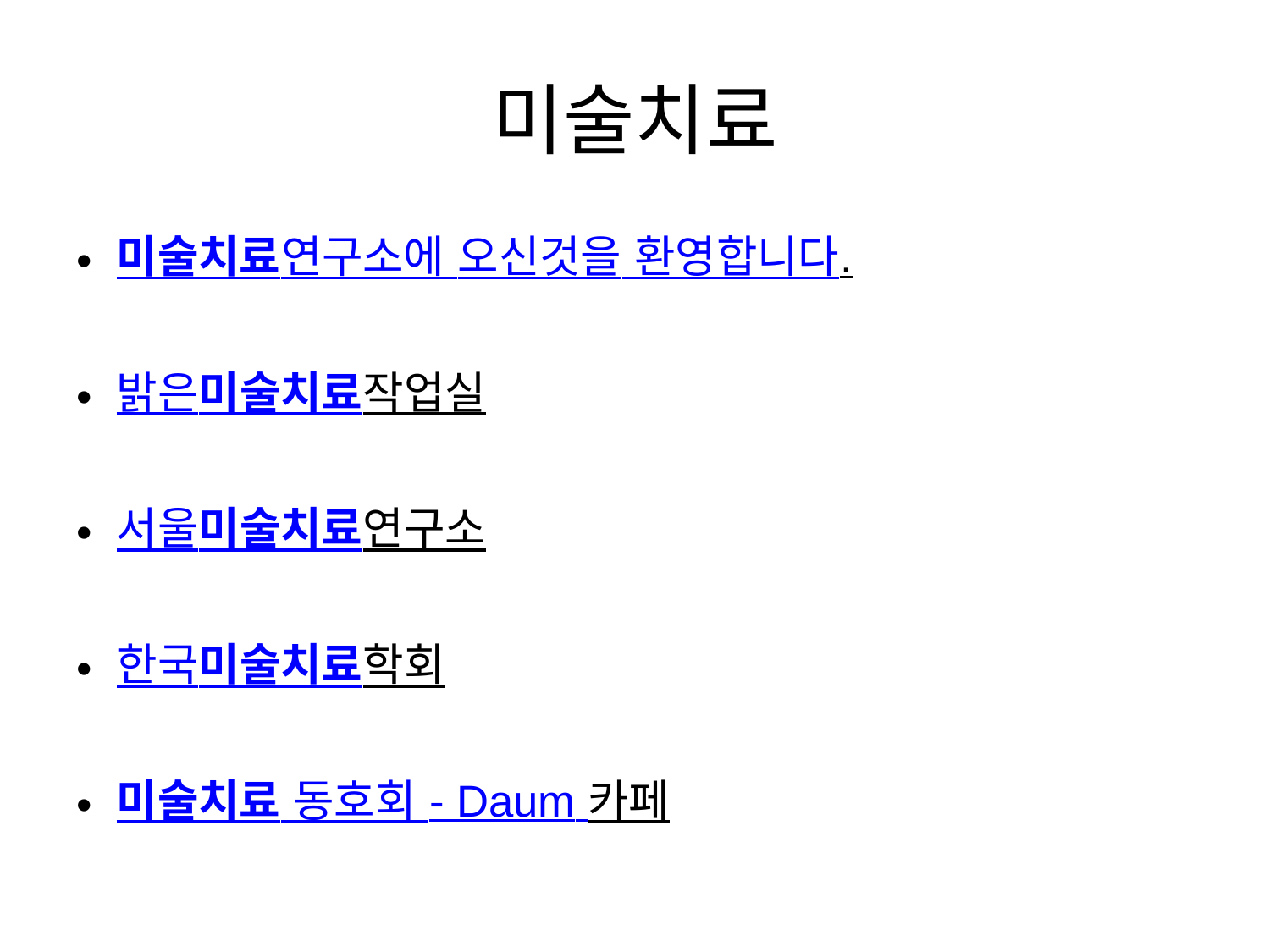

# 미술치료
미술치료연구소에 오신것을 환영합니다.

밝은미술치료작업실

서울미술치료연구소

한국미술치료학회

미술치료 동호회 - Daum 카페